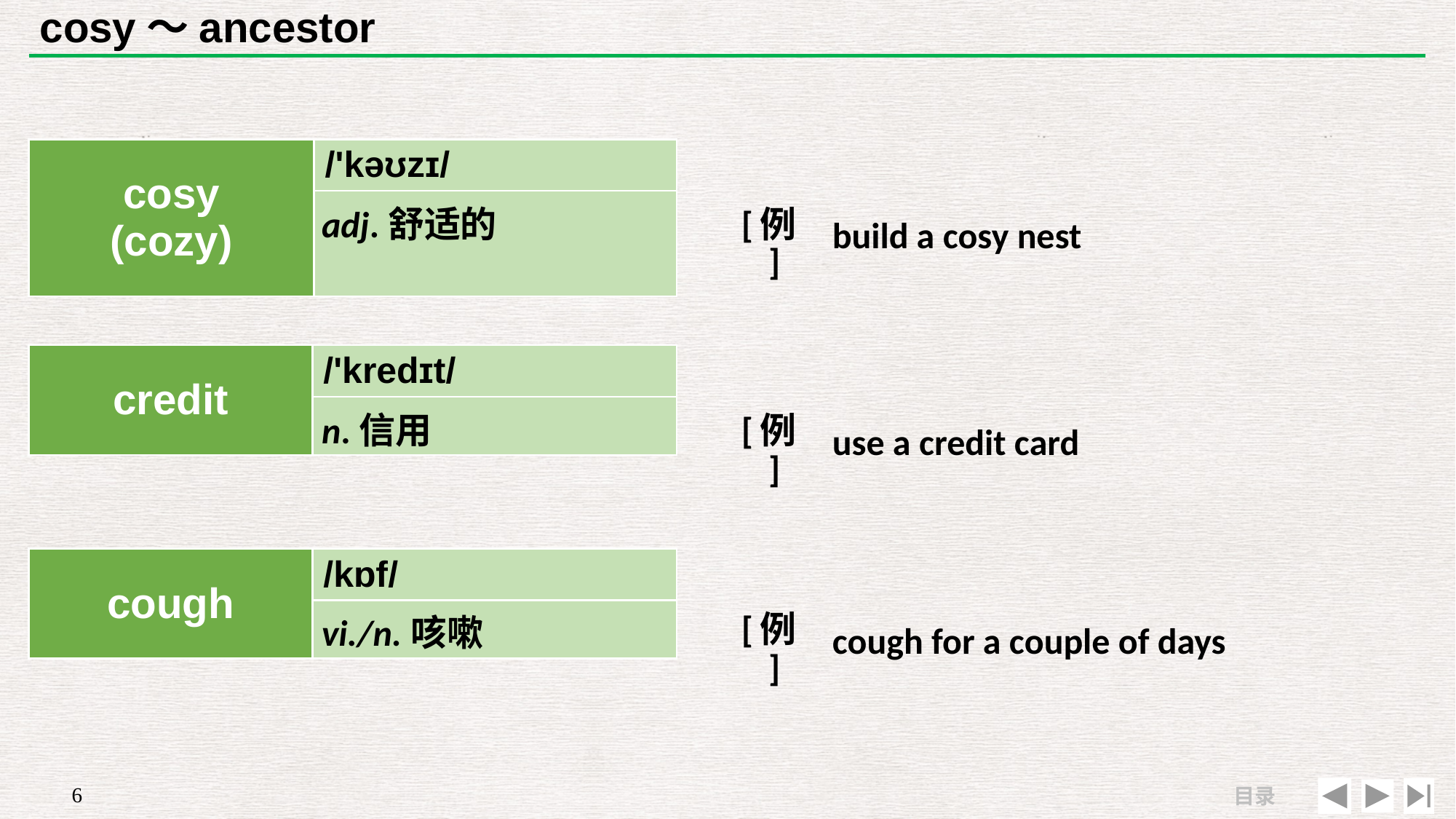

# cosy～ancestor

| cosy (cozy) | /'kəʊzɪ/ |
| --- | --- |
|  |  |
|  |  |
| --- | --- |
| [例] | build a cosy nest |
adj.舒适的
| credit | /'kredɪt/ |
| --- | --- |
|  |  |
|  |  |
| --- | --- |
| [例] | use a credit card |
n.信用
|  |  |
| --- | --- |
| [例] | cough for a couple of days |
| cough | /kɒf/ |
| --- | --- |
|  |  |
vi./n.咳嗽